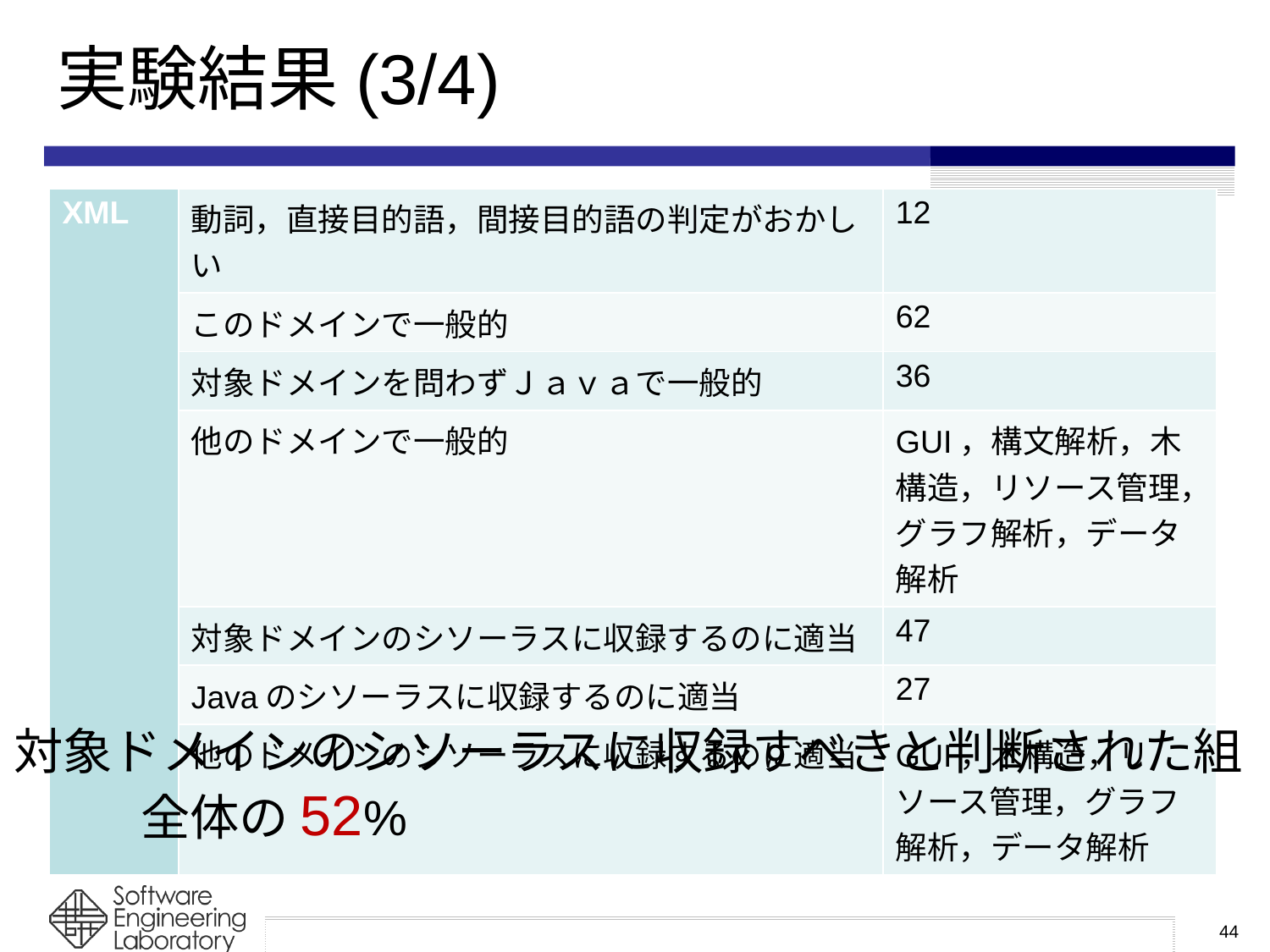

# 実験結果(3/4)
| XML | 動詞，直接目的語，間接目的語の判定がおかしい | 12 |
| --- | --- | --- |
|  | このドメインで一般的 | 62 |
|  | 対象ドメインを問わずＪａｖａで一般的 | 36 |
|  | 他のドメインで一般的 | GUI，構文解析，木構造，リソース管理，グラフ解析，データ解析 |
|  | 対象ドメインのシソーラスに収録するのに適当 | 47 |
|  | Javaのシソーラスに収録するのに適当 | 27 |
|  | 他のドメインのシソーラスに収録するのに適当 | GUI，木構造，リソース管理，グラフ解析，データ解析 |

対象ドメインのシソーラスに収録すべきと判断された組
	全体の52%
44